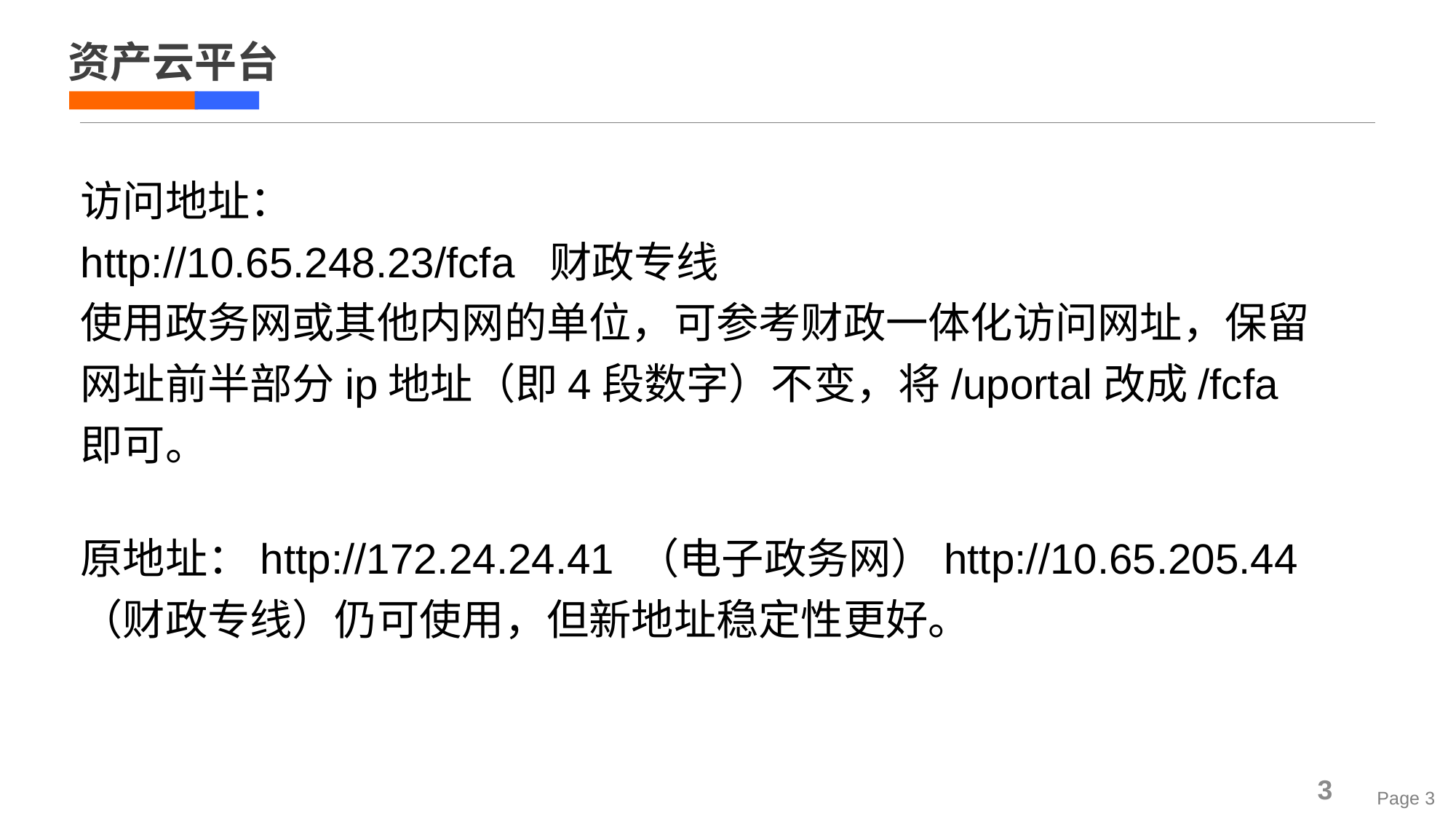

# 资产云平台
访问地址：
http://10.65.248.23/fcfa  财政专线
使用政务网或其他内网的单位，可参考财政一体化访问网址，保留网址前半部分ip地址（即4段数字）不变，将/uportal改成/fcfa即可。

原地址：http://172.24.24.41 （电子政务网）http://10.65.205.44 （财政专线）仍可使用，但新地址稳定性更好。

3